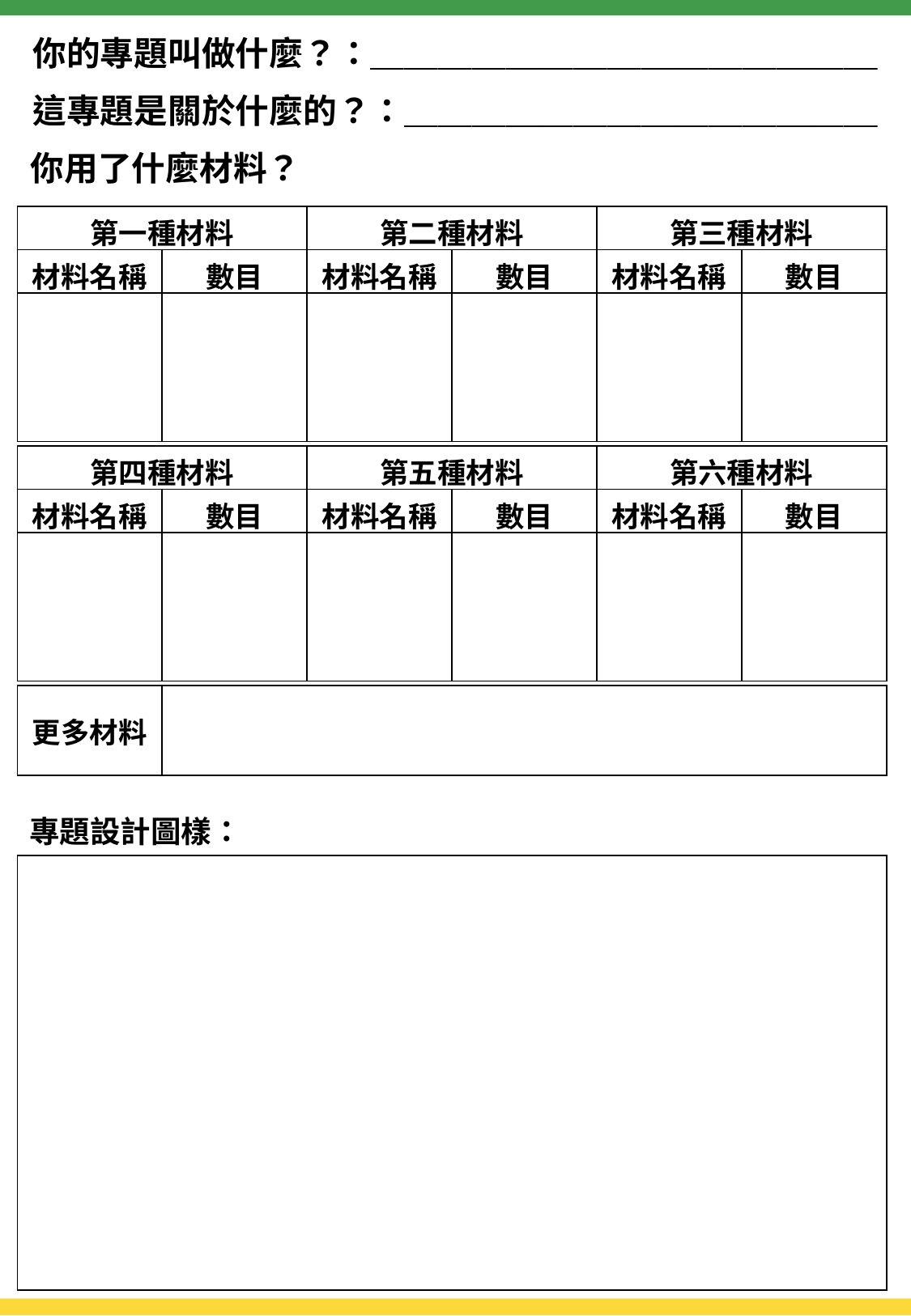

你的專題叫做什麼？：＿＿＿＿＿＿＿＿＿＿＿＿＿＿＿
這專題是關於什麼的？：＿＿＿＿＿＿＿＿＿＿＿＿＿＿
你用了什麼材料？
| 第一種材料 |  | 第二種材料 |  | 第三種材料 |  |
| --- | --- | --- | --- | --- | --- |
| 材料名稱 | 數目 | 材料名稱 | 數目 | 材料名稱 | 數目 |
|  |  |  |  |  |  |
| 第四種材料 |  | 第五種材料 |  | 第六種材料 |  |
| --- | --- | --- | --- | --- | --- |
| 材料名稱 | 數目 | 材料名稱 | 數目 | 材料名稱 | 數目 |
|  |  |  |  |  |  |
| 更多材料 |  |
| --- | --- |
專題設計圖樣：
|  |
| --- |